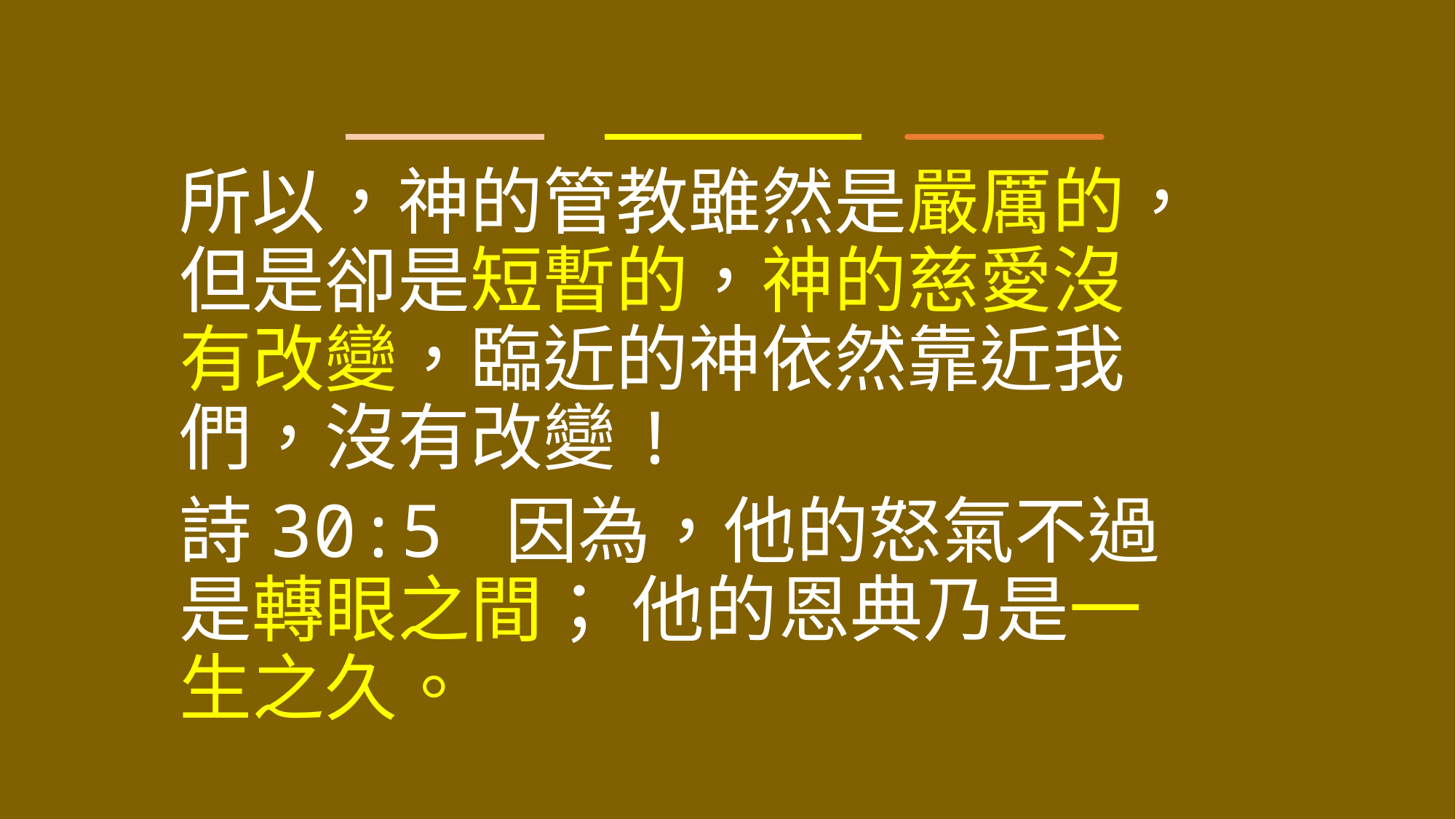

所以，神的管教雖然是嚴厲的，但是卻是短暫的，神的慈愛沒有改變，臨近的神依然靠近我們，沒有改變!
詩30:5 因為，他的怒氣不過是轉眼之間； 他的恩典乃是一生之久。